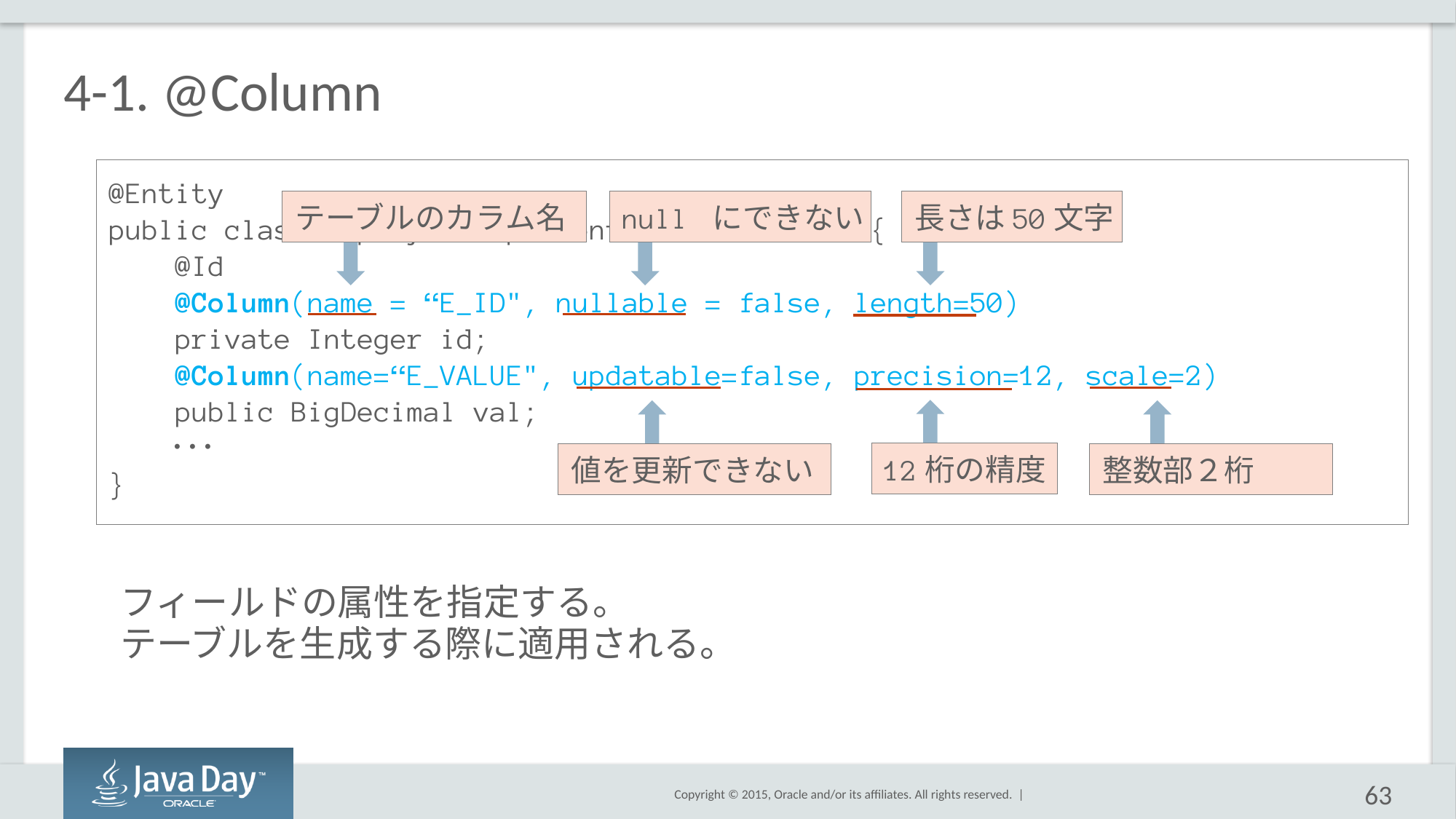

# 4-1. @Column
@Entity
public class Employee implements Serializable {
    @Id
    @Column(name = “E_ID", nullable = false, length=50)
    private Integer id;
    @Column(name=“E_VALUE", updatable=false, precision=12, scale=2)
    public BigDecimal val;
　　･･･
}

テーブルのカラム名

null にできない

長さは50文字

値を更新できない

整数部２桁

12桁の精度
フィールドの属性を指定する。
テーブルを生成する際に適用される。
63